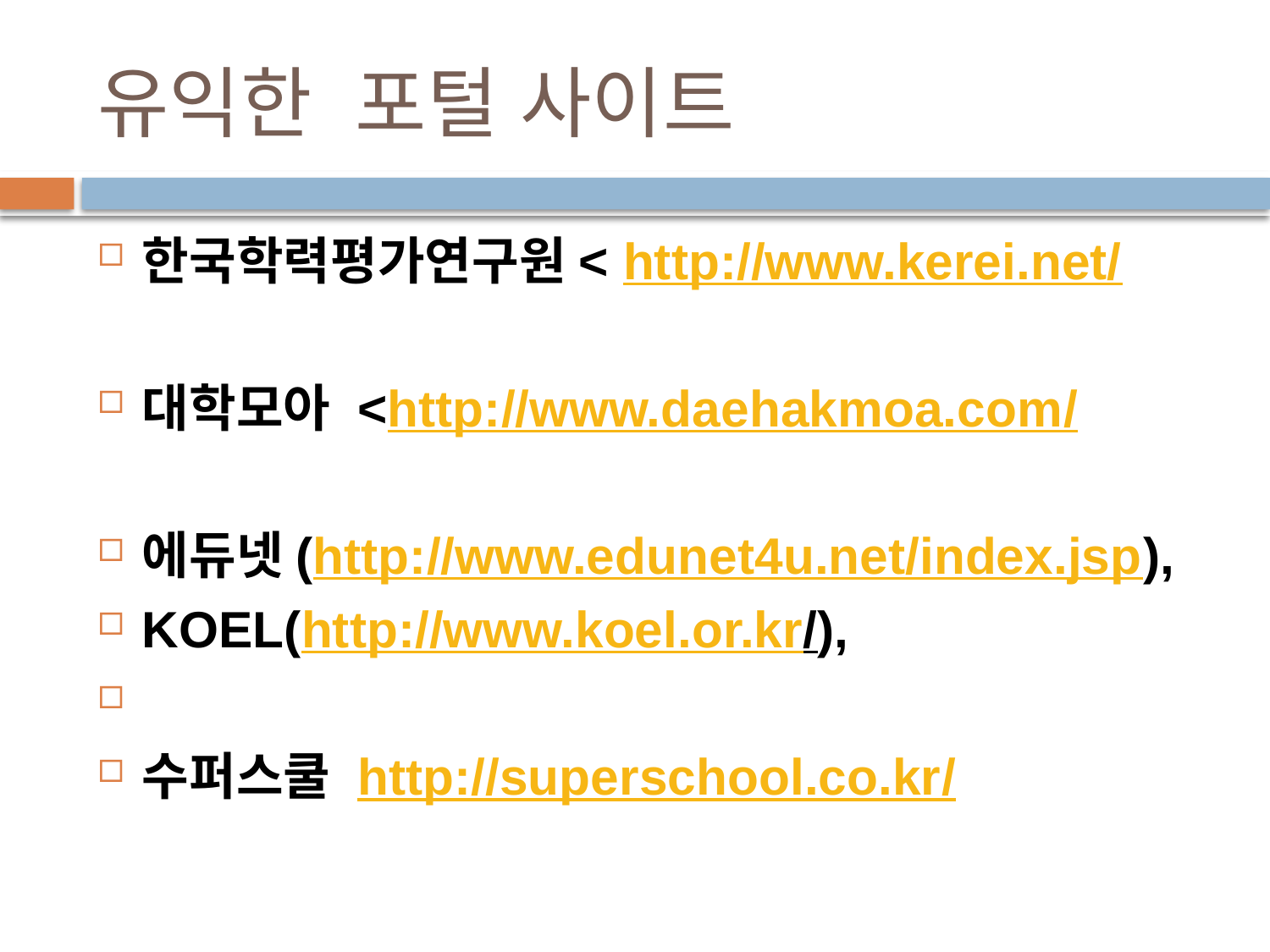

# 유익한  포털 사이트
한국학력평가연구원< http://www.kerei.net/

대학모아 <http://www.daehakmoa.com/

에듀넷(http://www.edunet4u.net/index.jsp),
KOEL(http://www.koel.or.kr/),

수퍼스쿨 http://superschool.co.kr/